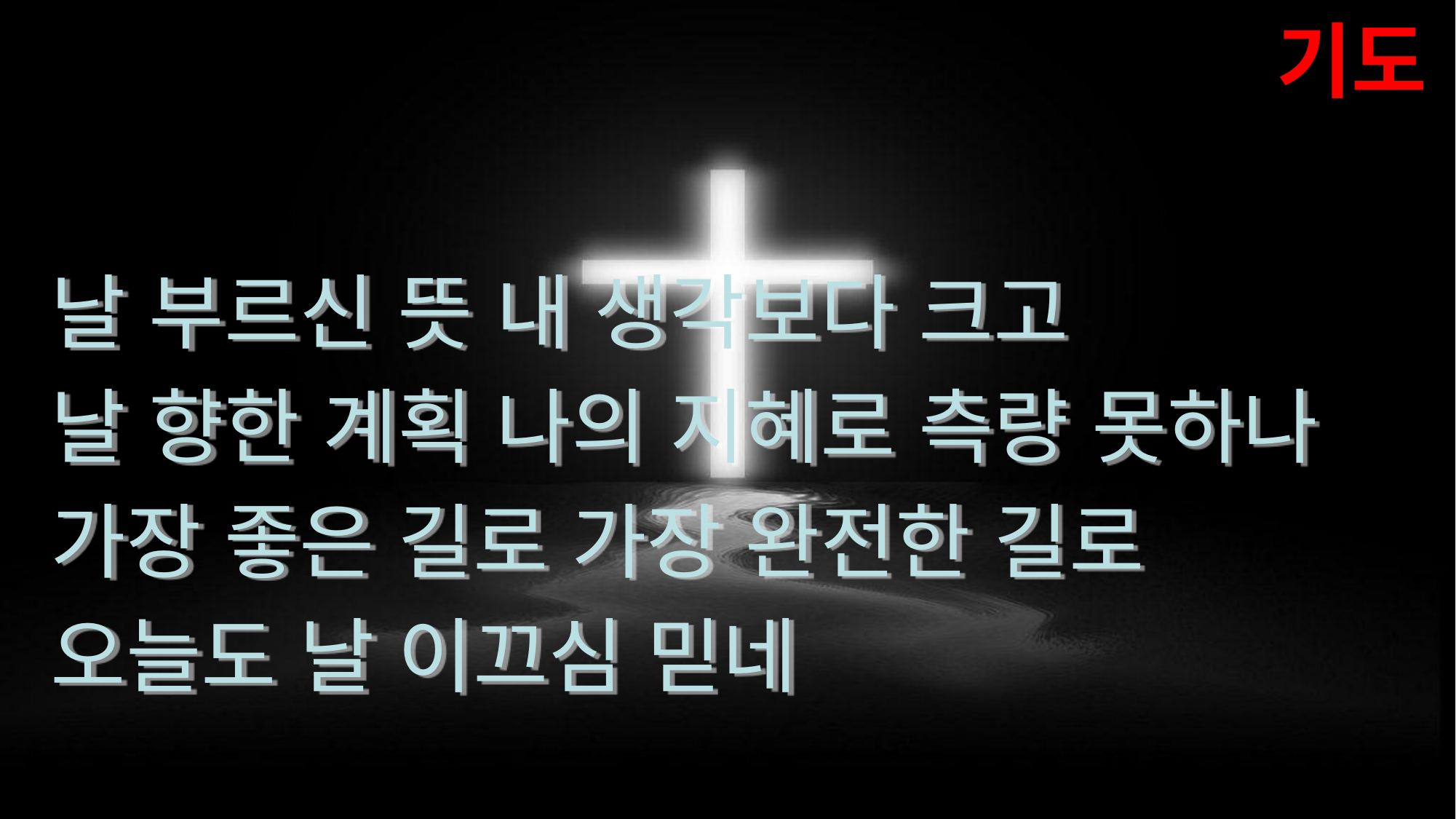

# 기도
날 부르신 뜻 내 생각보다 크고
날 향한 계획 나의 지혜로 측량 못하나
가장 좋은 길로 가장 완전한 길로
오늘도 날 이끄심 믿네